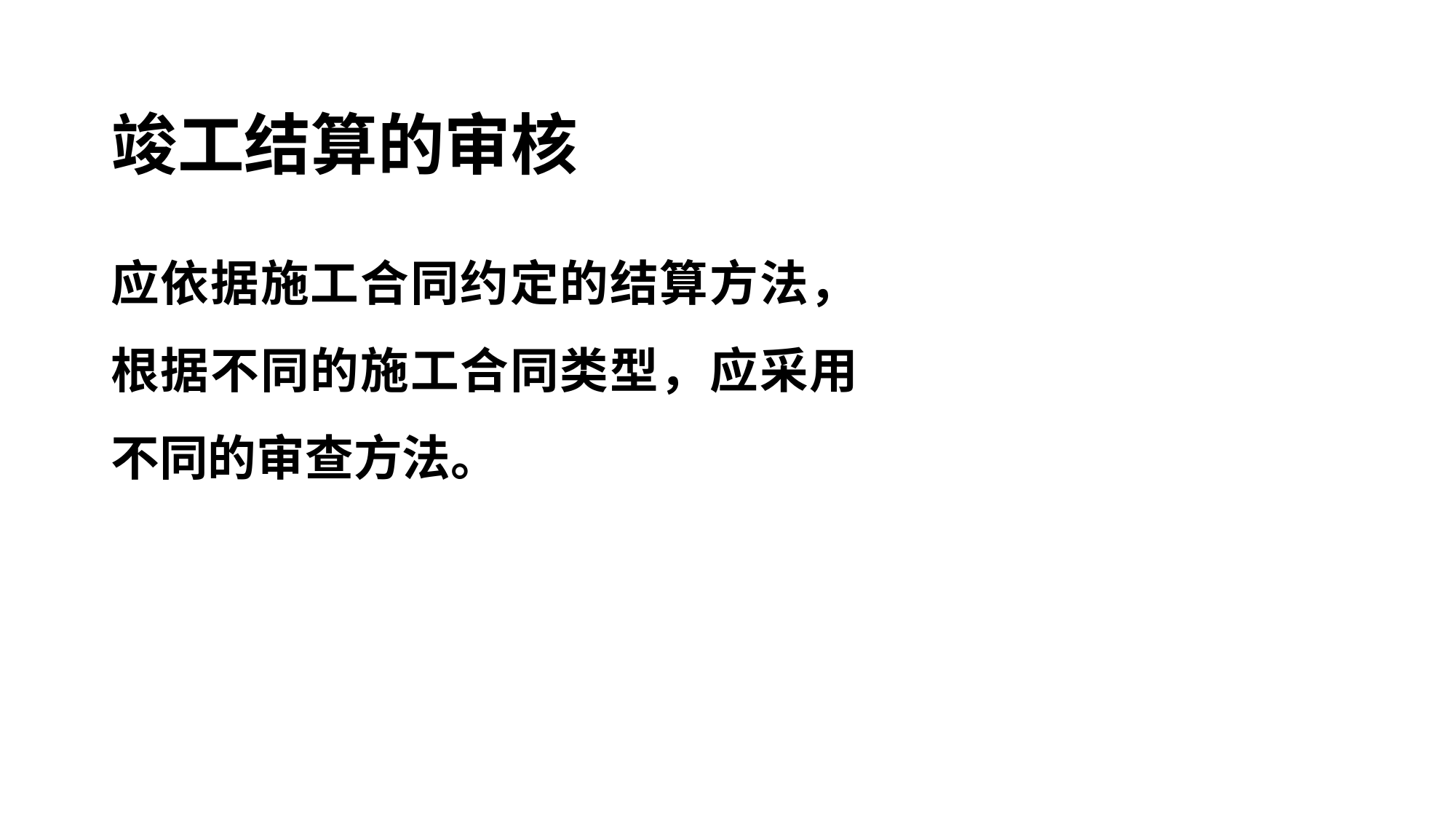

# 竣工结算的审核
应依据施工合同约定的结算方法，根据不同的施工合同类型，应采用不同的审查方法。